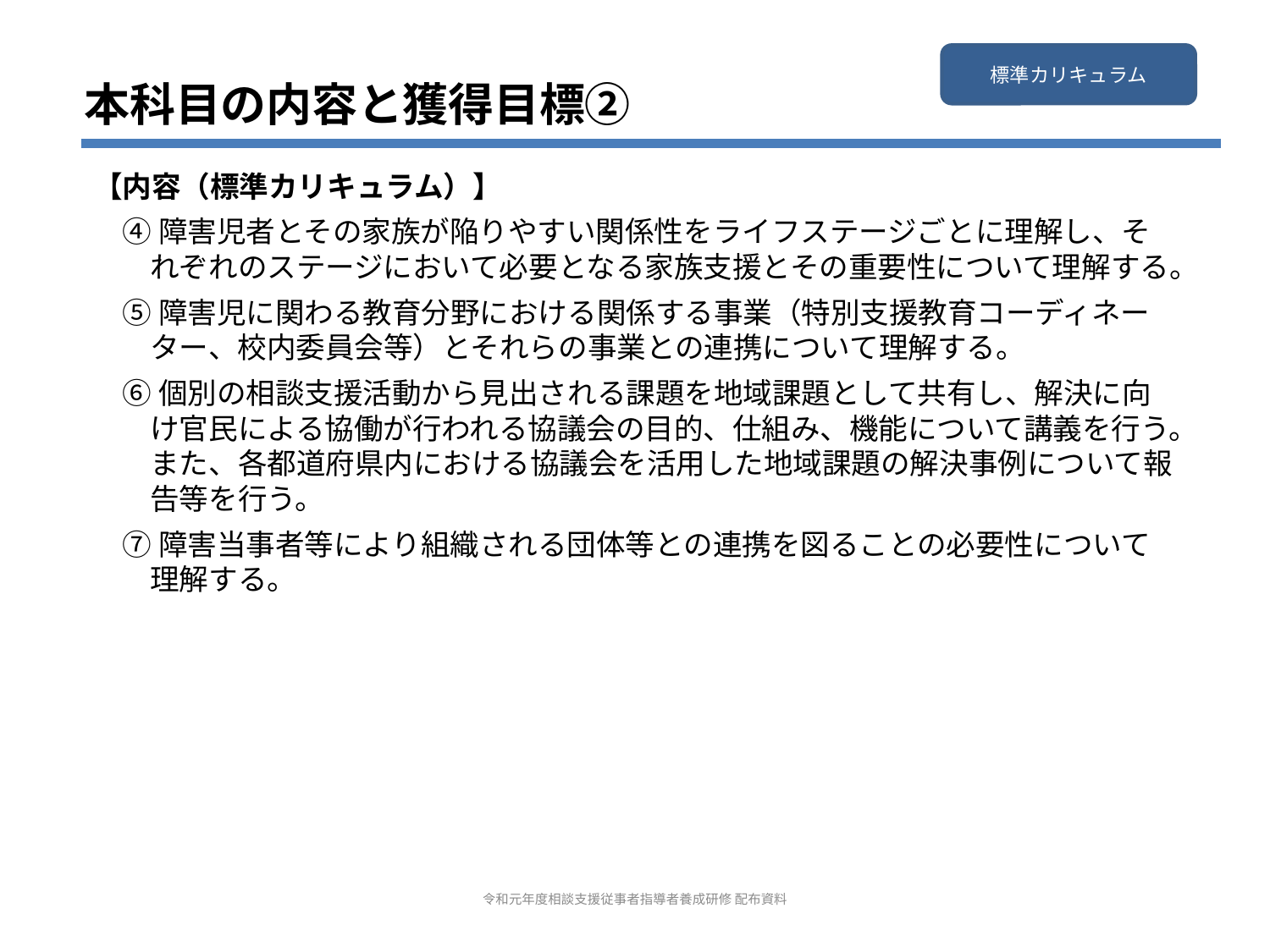

標準カリキュラム
本科目の内容と獲得目標②
【内容（標準カリキュラム）】

　④ 障害児者とその家族が陥りやすい関係性をライフステージごとに理解し、それぞれのステージにおいて必要となる家族支援とその重要性について理解する。

　⑤ 障害児に関わる教育分野における関係する事業（特別支援教育コーディネーター、校内委員会等）とそれらの事業との連携について理解する。

　⑥ 個別の相談支援活動から見出される課題を地域課題として共有し、解決に向け官民による協働が行われる協議会の目的、仕組み、機能について講義を行う。また、各都道府県内における協議会を活用した地域課題の解決事例について報告等を行う。

　⑦ 障害当事者等により組織される団体等との連携を図ることの必要性について理解する。
令和元年度相談支援従事者指導者養成研修 配布資料